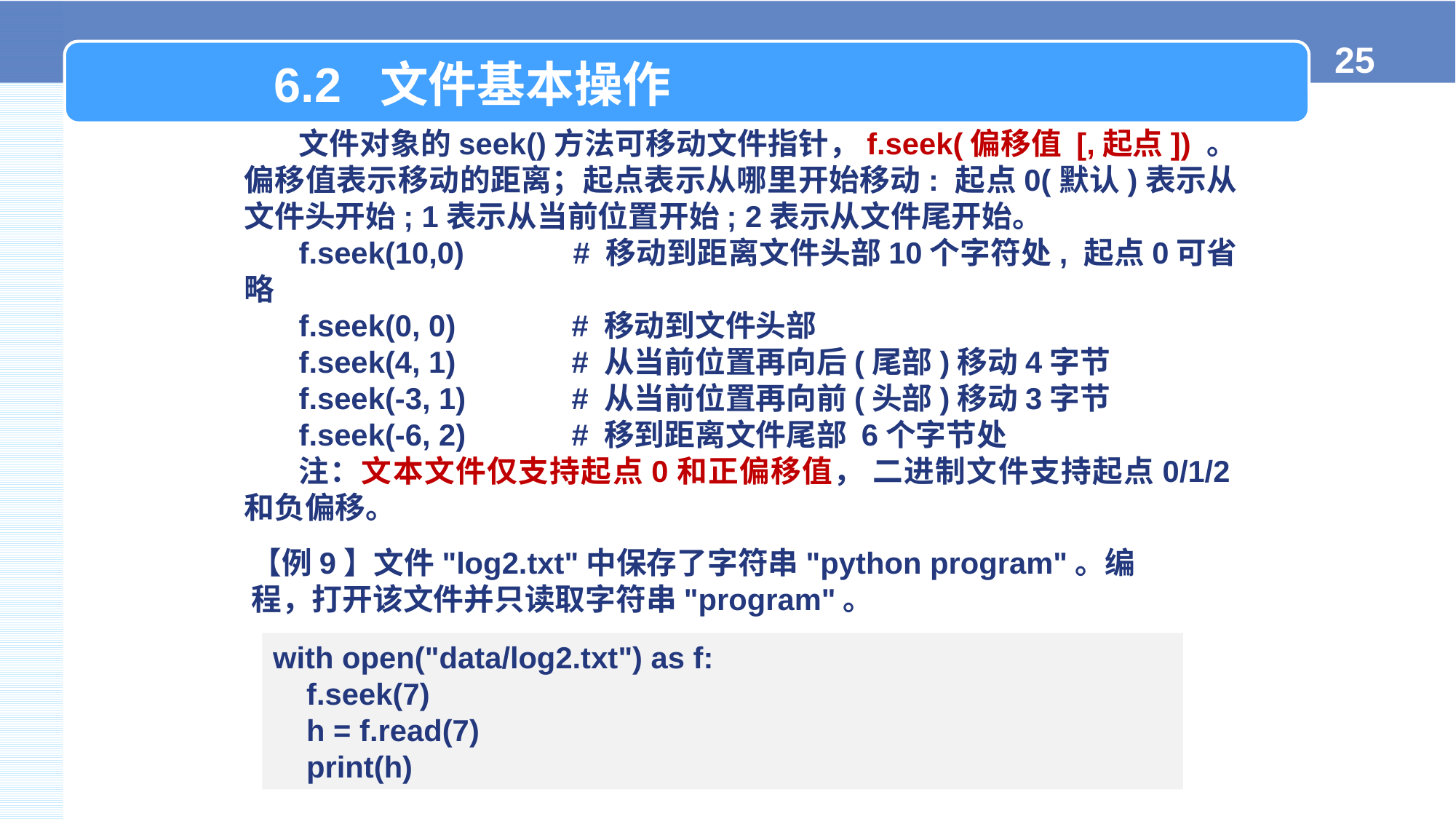

6.2  文件基本操作
文件对象的seek()方法可移动文件指针，f.seek(偏移值 [,起点]) 。偏移值表示移动的距离；起点表示从哪里开始移动: 起点0(默认)表示从文件头开始; 1表示从当前位置开始; 2表示从文件尾开始。
f.seek(10,0)       	# 移动到距离文件头部10个字符处, 起点0可省略
f.seek(0, 0)       	# 移动到文件头部
f.seek(4, 1)   	# 从当前位置再向后(尾部)移动4字节
f.seek(-3, 1)   	# 从当前位置再向前(头部)移动3字节
f.seek(-6, 2) 	# 移到距离文件尾部 6个字节处
注：文本文件仅支持起点0和正偏移值， 二进制文件支持起点0/1/2和负偏移。
【例9】文件"log2.txt"中保存了字符串"python program"。编程，打开该文件并只读取字符串"program"。
with open("data/log2.txt") as f:
    f.seek(7)
    h = f.read(7)
    print(h)